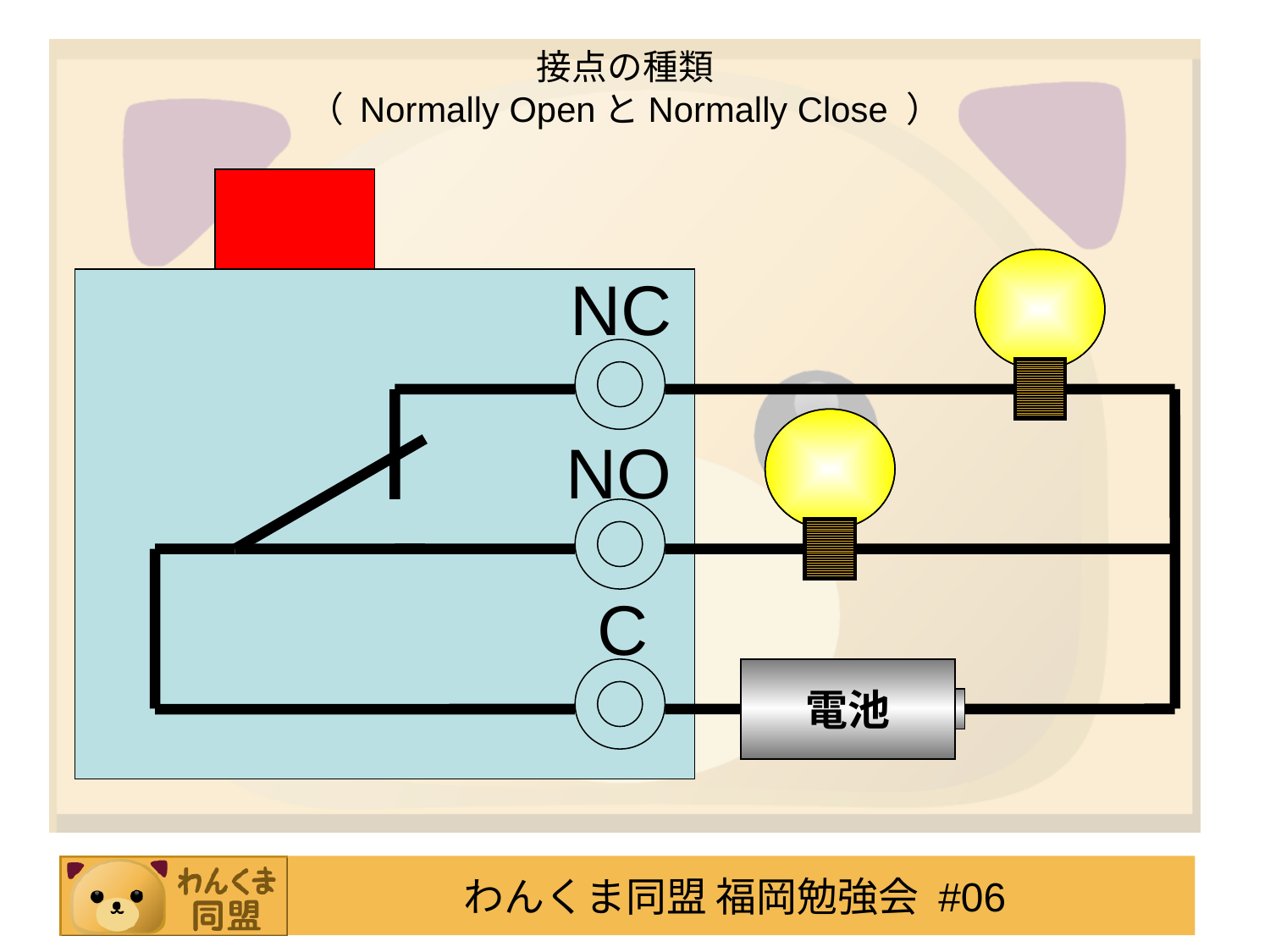

# 接点の種類 （ Normally OpenとNormally Close ）

NC

NO

C

電池